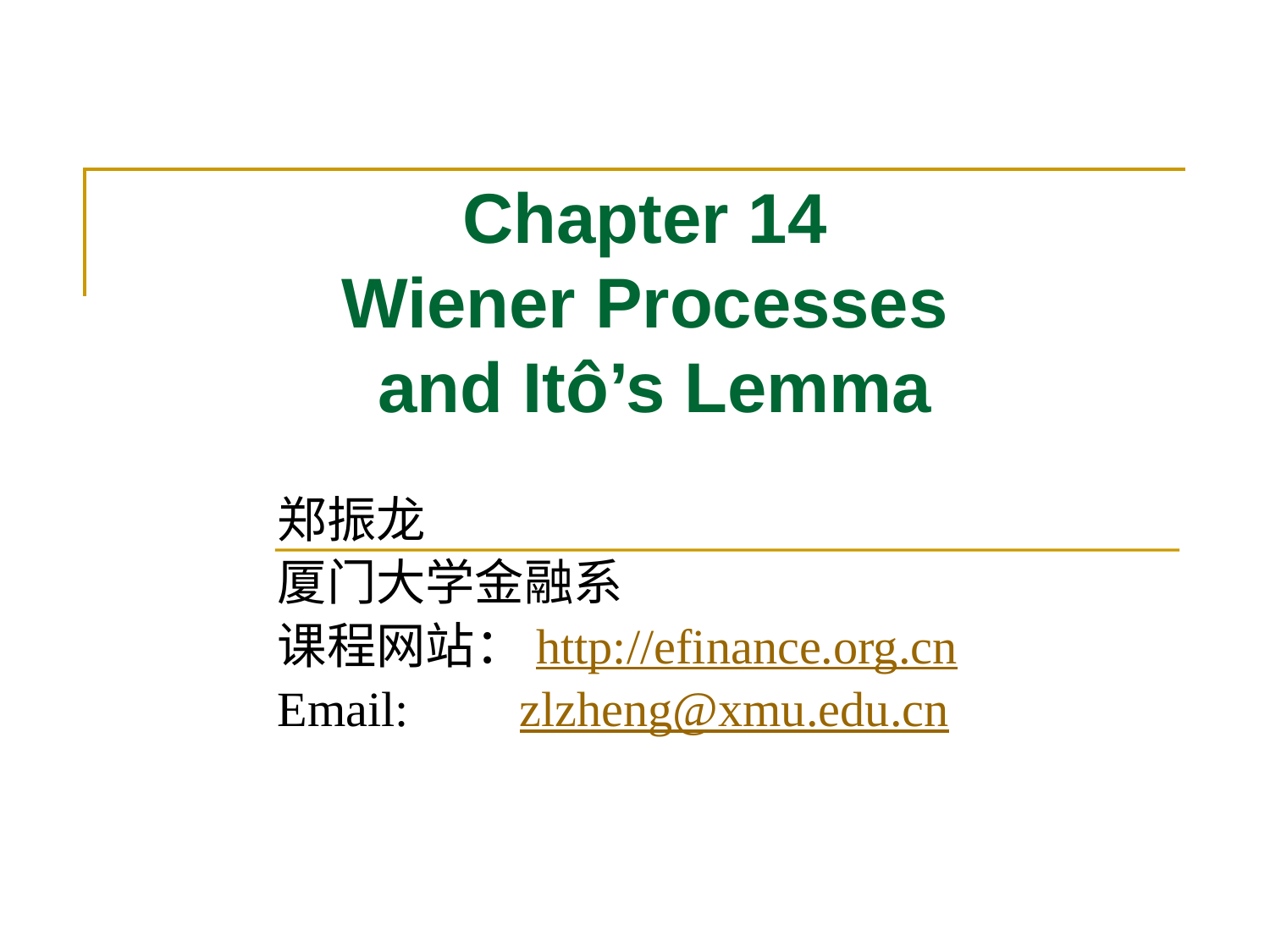

# Chapter 14 Wiener Processes and Itô’s Lemma

郑振龙
厦门大学金融系
课程网站：http://efinance.org.cn
Email:         zlzheng@xmu.edu.cn